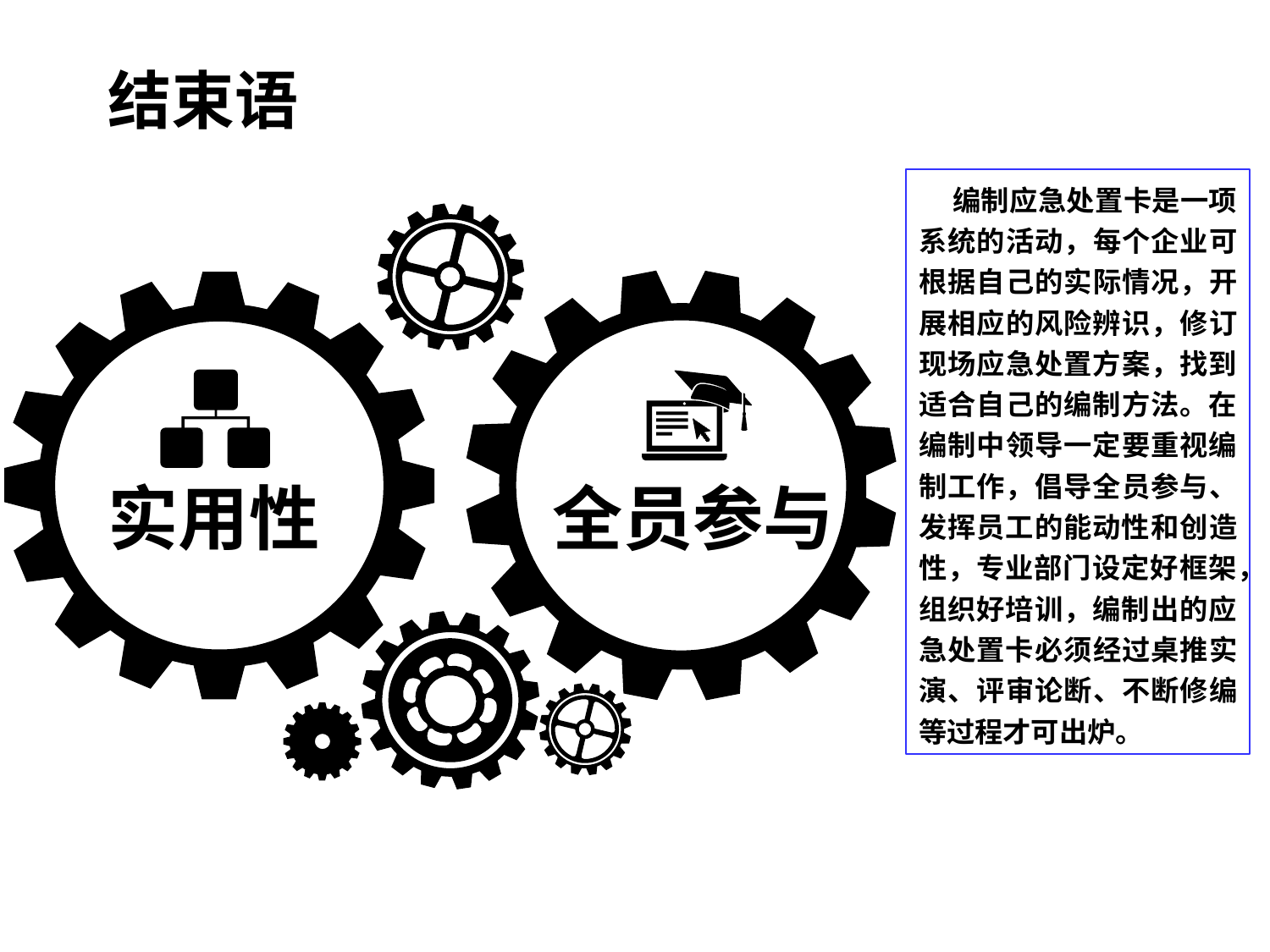

结束语
    编制应急处置卡是一项系统的活动，每个企业可根据自己的实际情况，开展相应的风险辨识，修订现场应急处置方案，找到适合自己的编制方法。在编制中领导一定要重视编制工作，倡导全员参与、发挥员工的能动性和创造性，专业部门设定好框架，组织好培训，编制出的应急处置卡必须经过桌推实演、评审论断、不断修编等过程才可出炉。

实用性
全员参与